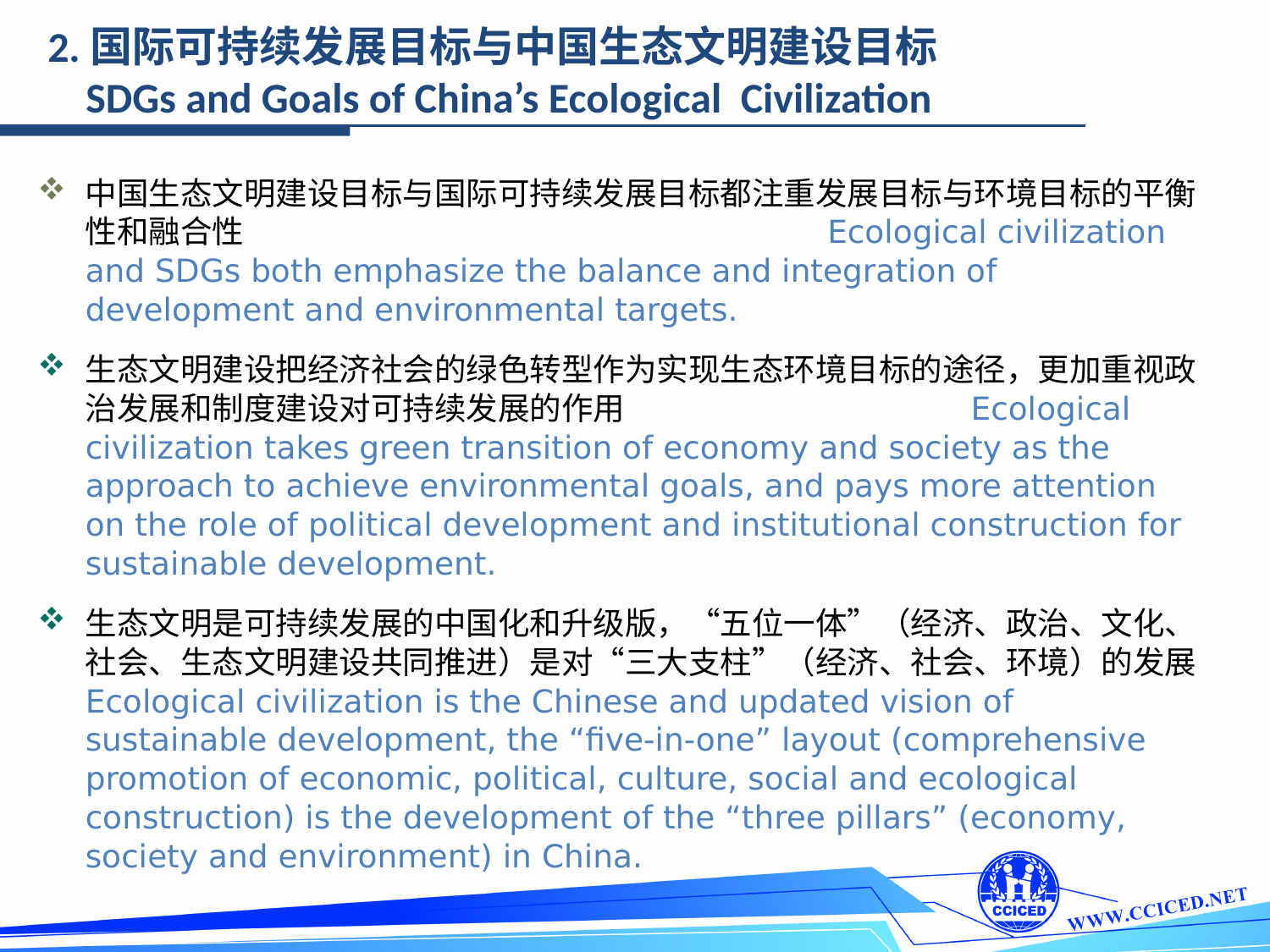

2.国际可持续发展目标与中国生态文明建设目标
    SDGs and Goals of China’s Ecological  Civilization
中国生态文明建设目标与国际可持续发展目标都注重发展目标与环境目标的平衡性和融合性                                                                                Ecological civilization and SDGs both emphasize the balance and integration of development and environmental targets.
生态文明建设把经济社会的绿色转型作为实现生态环境目标的途径，更加重视政治发展和制度建设对可持续发展的作用                                               Ecological civilization takes green transition of economy and society as the approach to achieve environmental goals, and pays more attention on the role of political development and institutional construction for sustainable development.
生态文明是可持续发展的中国化和升级版，“五位一体”（经济、政治、文化、社会、生态文明建设共同推进）是对“三大支柱”（经济、社会、环境）的发展 Ecological civilization is the Chinese and updated vision of sustainable development, the “five-in-one” layout (comprehensive promotion of economic, political, culture, social and ecological construction) is the development of the “three pillars” (economy, society and environment) in China.